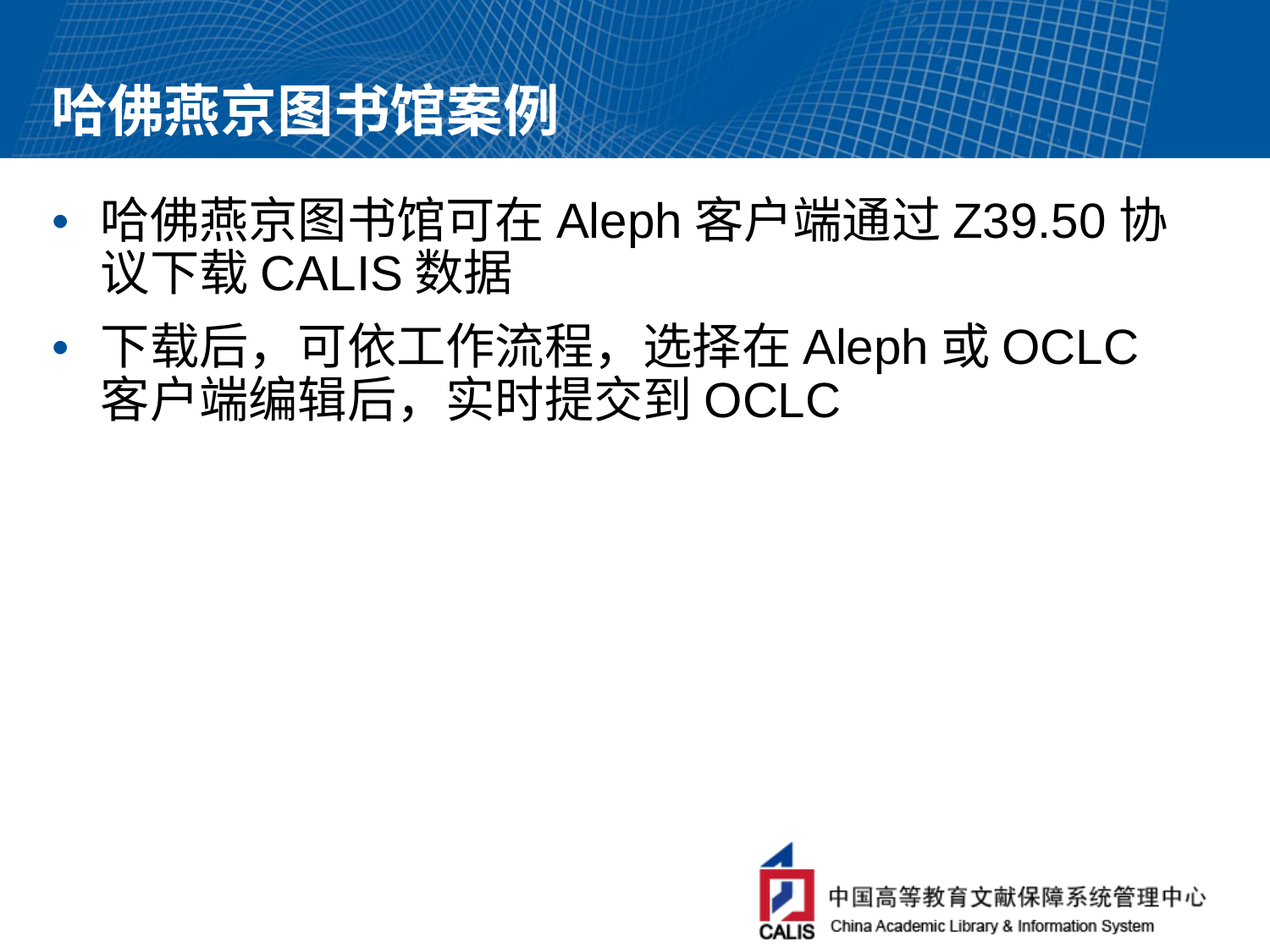

# 哈佛燕京图书馆案例
哈佛燕京图书馆可在Aleph客户端通过Z39.50协议下载CALIS数据
下载后，可依工作流程，选择在Aleph或OCLC客户端编辑后，实时提交到OCLC